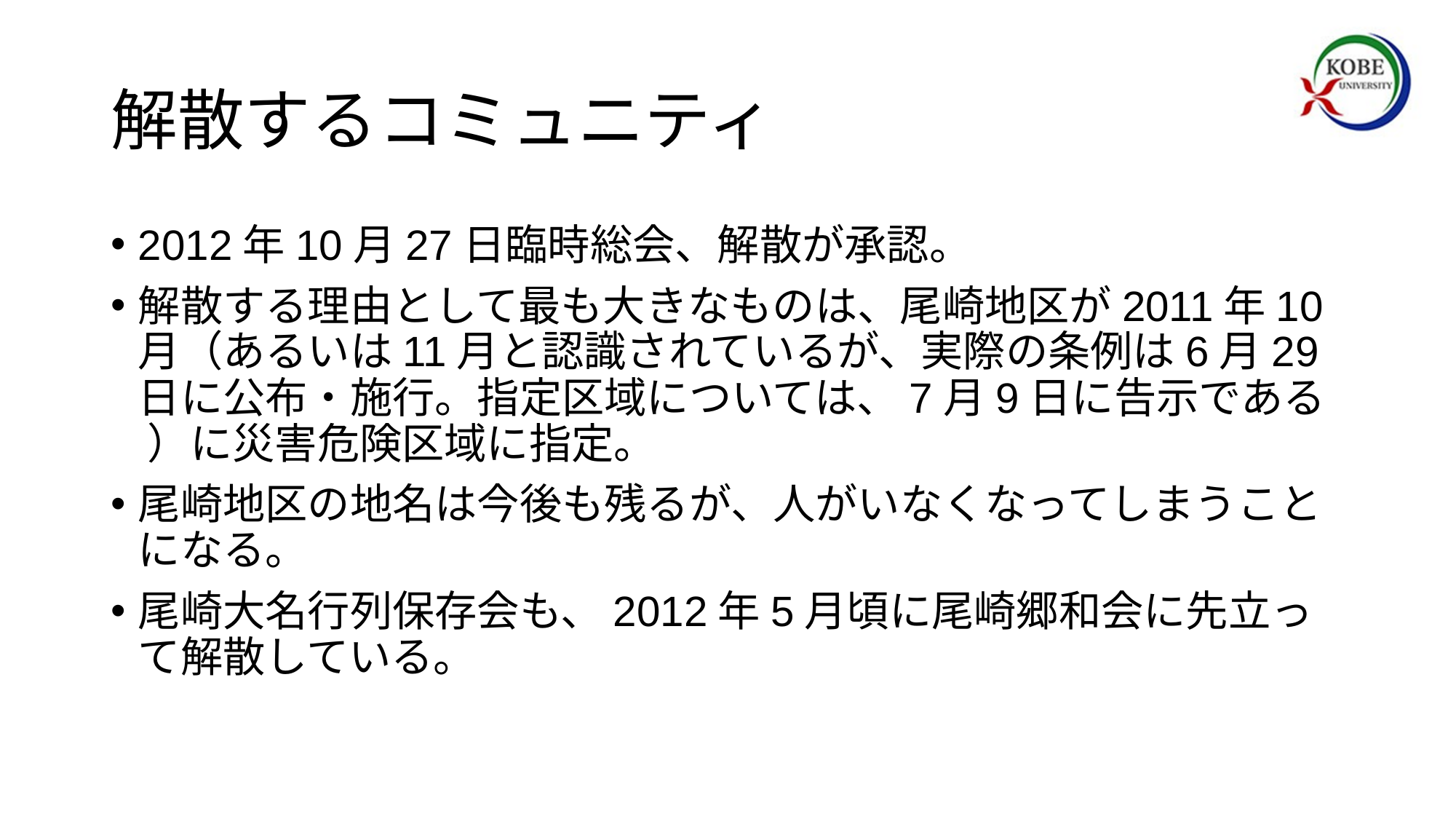

# 解散するコミュニティ
2012年10月27日臨時総会、解散が承認。
解散する理由として最も大きなものは、尾崎地区が2011年10月（あるいは11月と認識されているが、実際の条例は6月29日に公布・施行。指定区域については、7月9日に告示である ）に災害危険区域に指定。
尾崎地区の地名は今後も残るが、人がいなくなってしまうことになる。
尾崎大名行列保存会も、2012年5月頃に尾崎郷和会に先立って解散している。